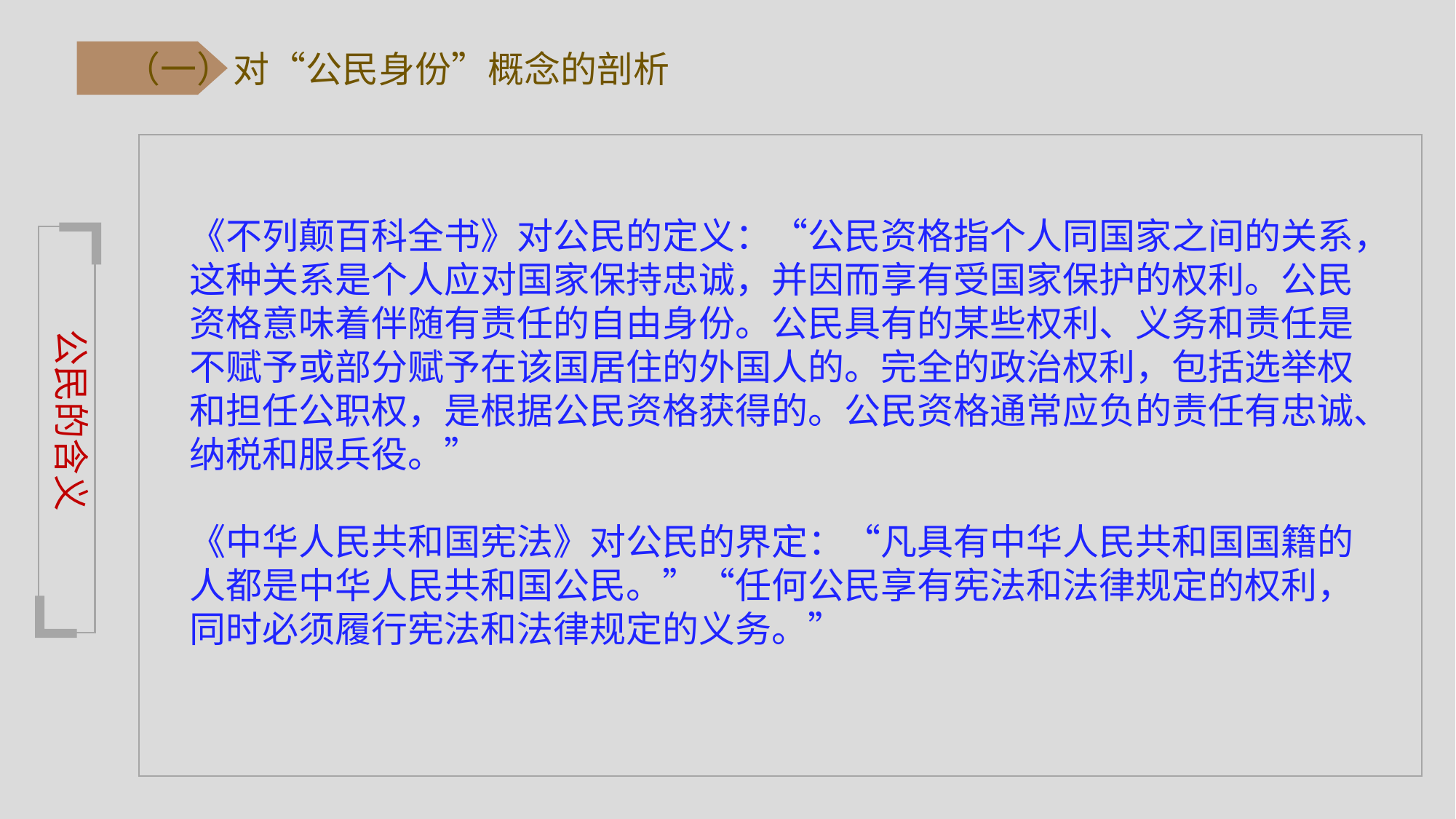

（一）对“公民身份”概念的剖析

《不列颠百科全书》对公民的定义：“公民资格指个人同国家之间的关系，这种关系是个人应对国家保持忠诚，并因而享有受国家保护的权利。公民资格意味着伴随有责任的自由身份。公民具有的某些权利、义务和责任是不赋予或部分赋予在该国居住的外国人的。完全的政治权利，包括选举权和担任公职权，是根据公民资格获得的。公民资格通常应负的责任有忠诚、纳税和服兵役。”

《中华人民共和国宪法》对公民的界定：“凡具有中华人民共和国国籍的人都是中华人民共和国公民。”“任何公民享有宪法和法律规定的权利，同时必须履行宪法和法律规定的义务。”

公民的含义